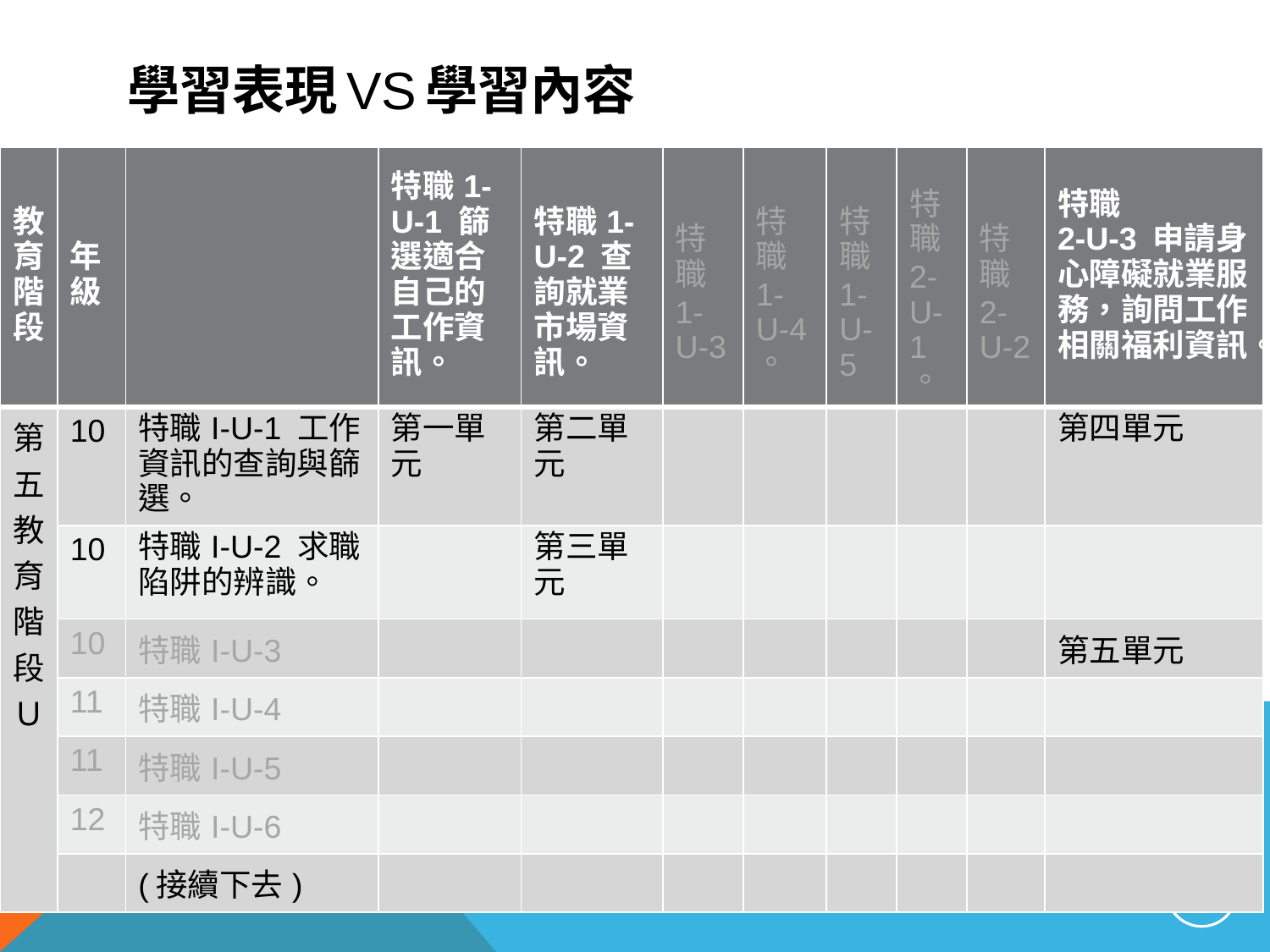

# 學習表現VS學習內容
| 教育階段 | 年級 |  | 特職1-U-1 篩選適合自己的工作資訊。 | 特職1-U-2 查詢就業市場資訊。 | 特職1-U-3 | 特職1-U-4 。 | 特職1-U-5 | 特職2-U-1。 | 特職2-U-2 | 特職 2-U-3 申請身心障礙就業服務，詢問工作相關福利資訊。 |
| --- | --- | --- | --- | --- | --- | --- | --- | --- | --- | --- |
| 第五教育階段Ｕ | 10 | 特職I-U-1 工作資訊的查詢與篩選。 | 第一單元 | 第二單元 |  |  |  |  |  | 第四單元 |
|  | 10 | 特職I-U-2 求職陷阱的辨識。 |  | 第三單元 |  |  |  |  |  |  |
|  | 10 | 特職I-U-3 |  |  |  |  |  |  |  | 第五單元 |
|  | 11 | 特職I-U-4 |  |  |  |  |  |  |  |  |
|  | 11 | 特職I-U-5 |  |  |  |  |  |  |  |  |
|  | 12 | 特職I-U-6 |  |  |  |  |  |  |  |  |
|  |  | (接續下去) |  |  |  |  |  |  |  |  |
36